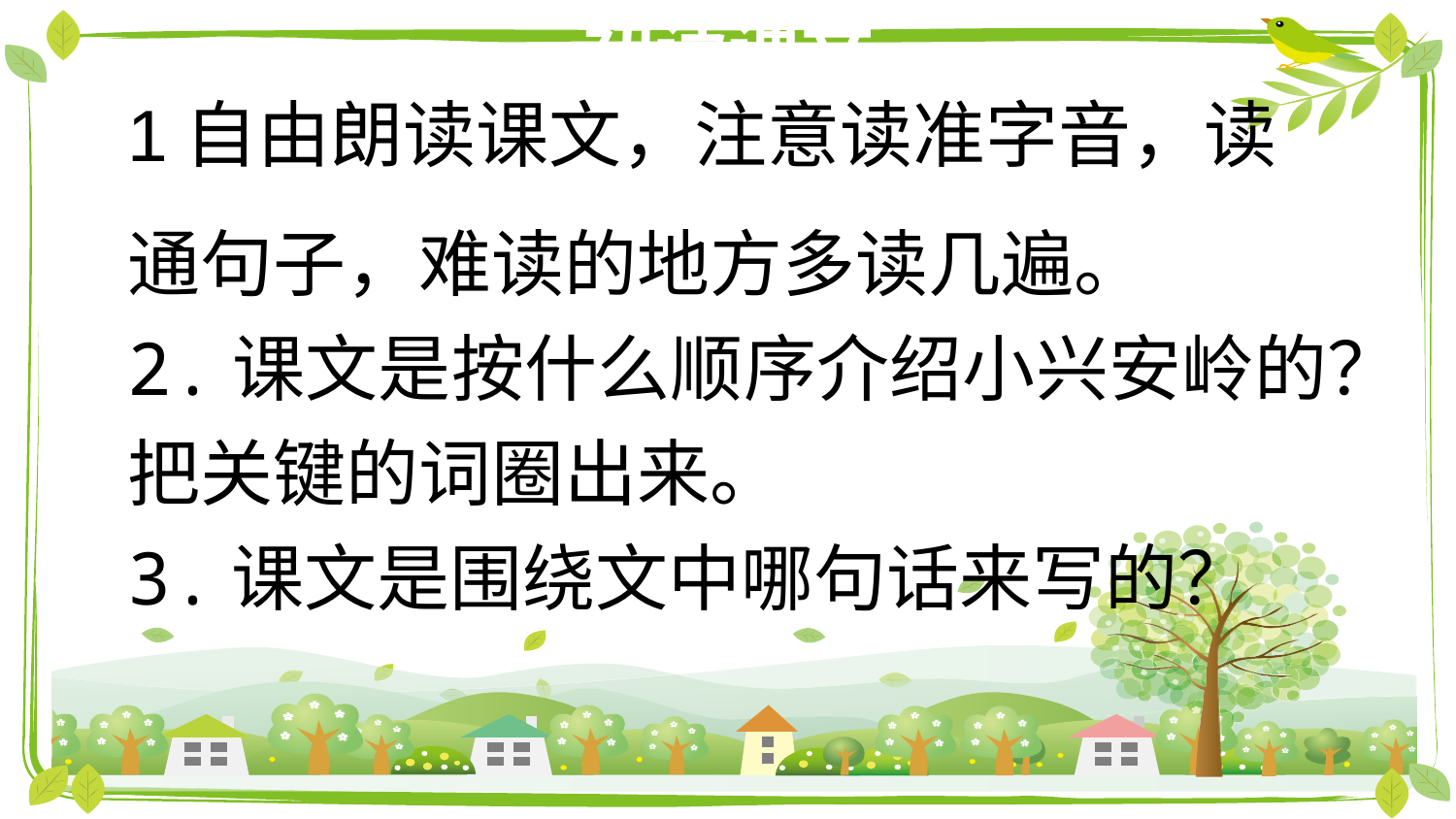

初读课文
1自由朗读课文，注意读准字音，读
通句子，难读的地方多读几遍。
2.课文是按什么顺序介绍小兴安岭的？把关键的词圈出来。
3.课文是围绕文中哪句话来写的？